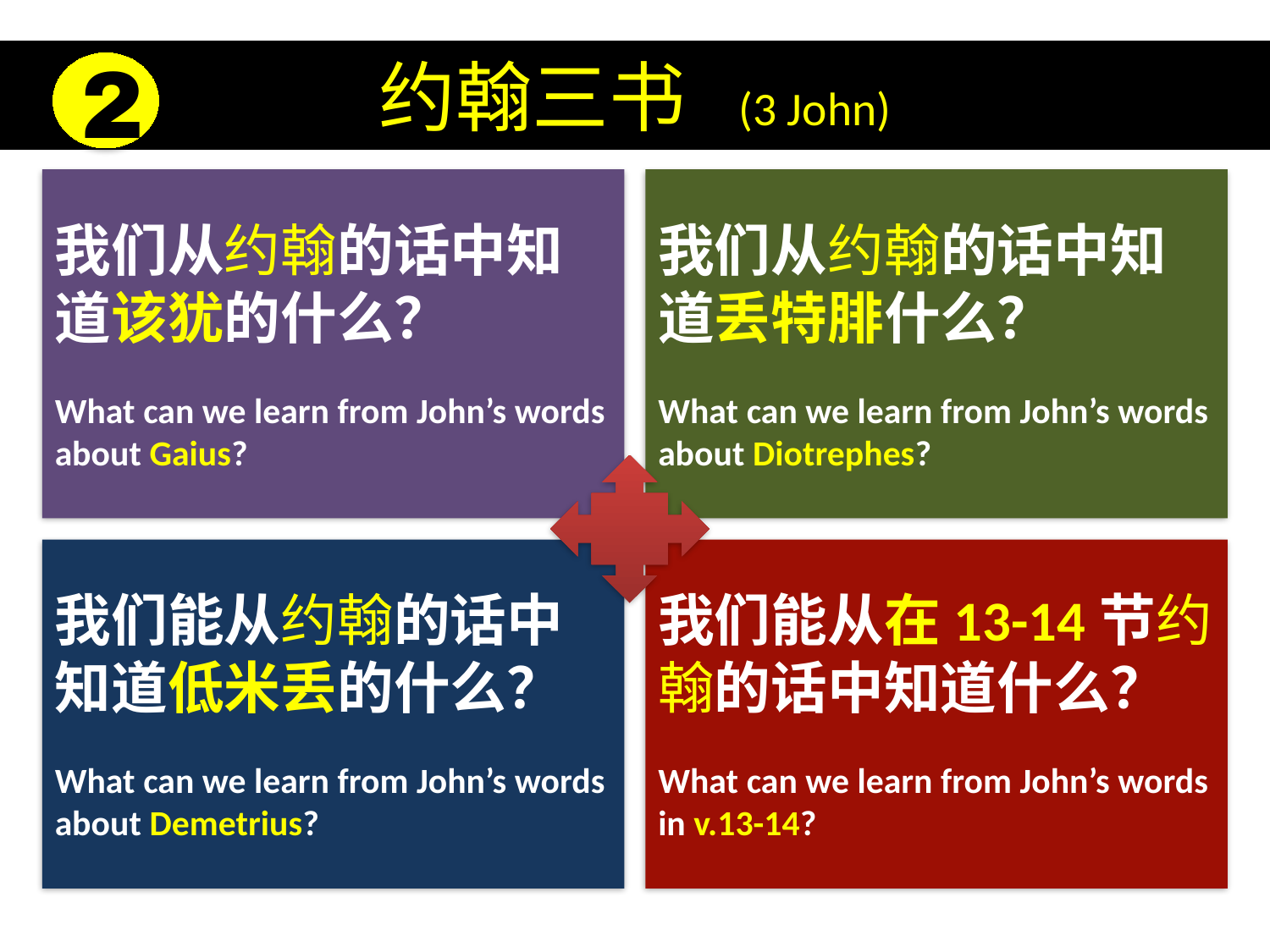

# 约翰三书  (3 John)
2
我们从约翰的话中知道该犹的什么？

What can we learn from John’s words about Gaius?
我们从约翰的话中知道丢特腓什么？

What can we learn from John’s words about Diotrephes?

我们能从约翰的话中知道低米丢的什么？

What can we learn from John’s words about Demetrius?
我们能从在13-14节约翰的话中知道什么？

What can we learn from John’s words in v.13-14?